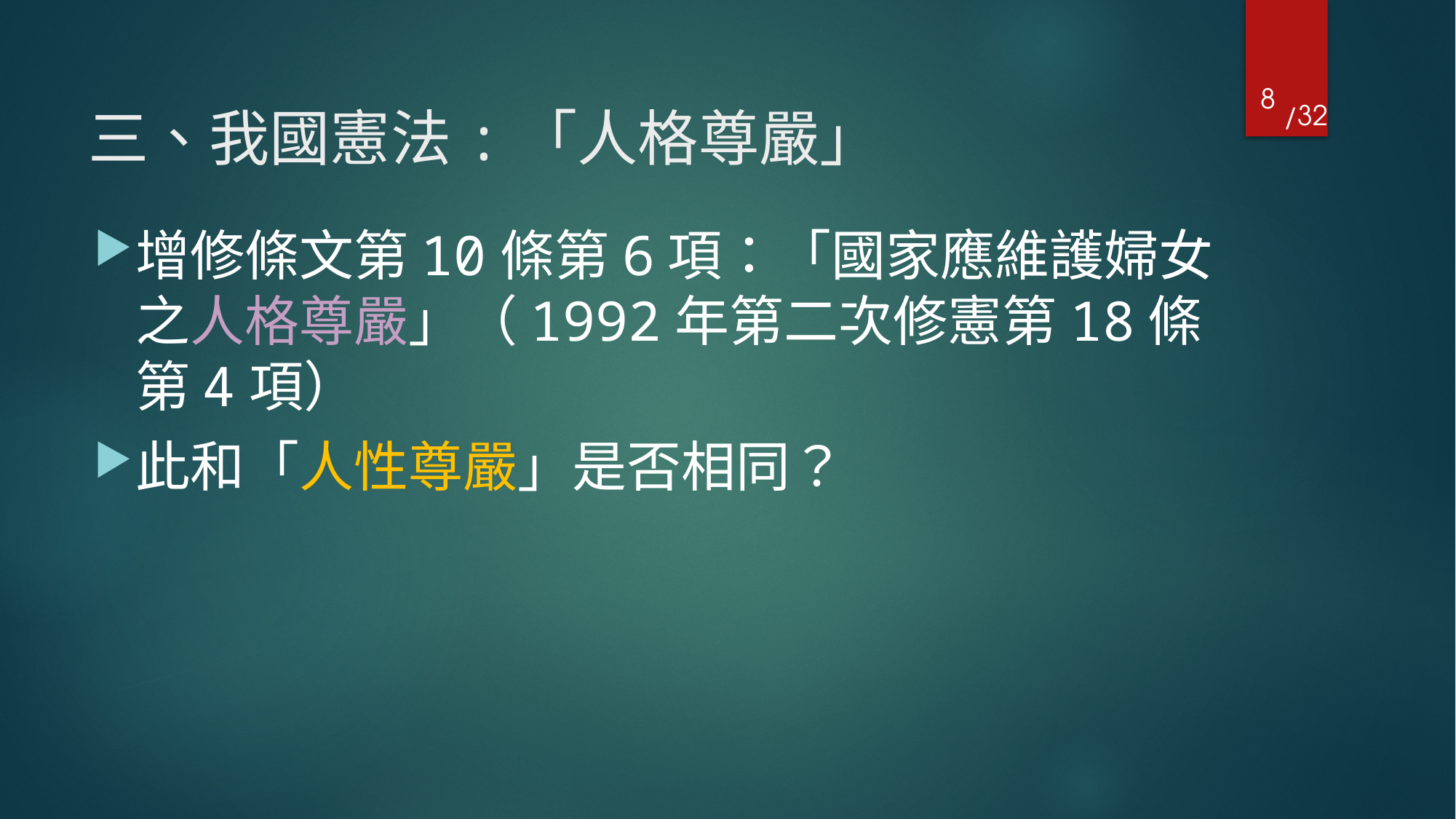

8
# 三、我國憲法:「人格尊嚴」
增修條文第10條第6項：「國家應維護婦女之人格尊嚴」（1992年第二次修憲第18條第4項）
此和「人性尊嚴」是否相同？